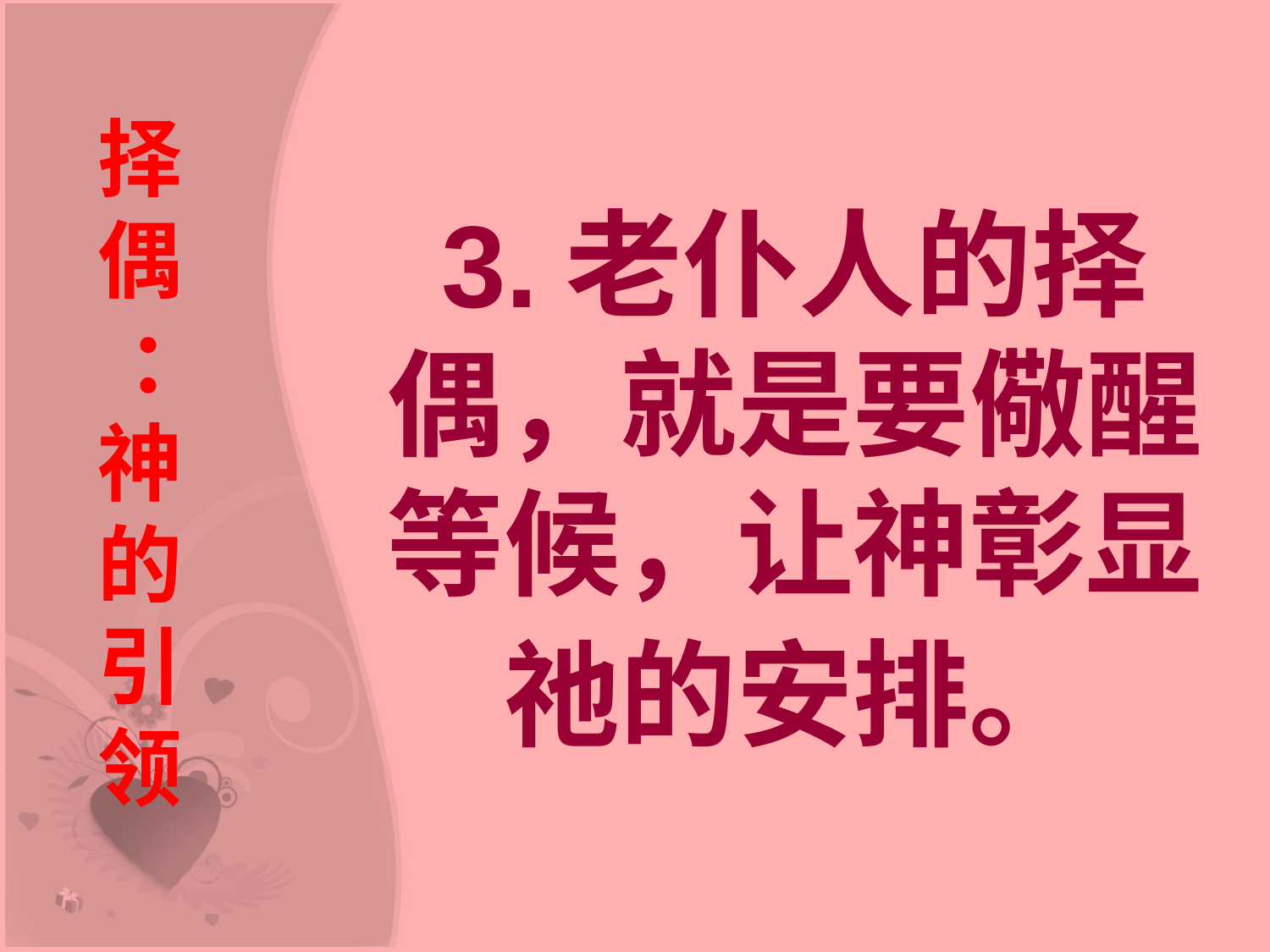

择
偶
  ：
神
的
引
领
3.老仆人的择偶，就是要儆醒等候，让神彰显
祂的安排。